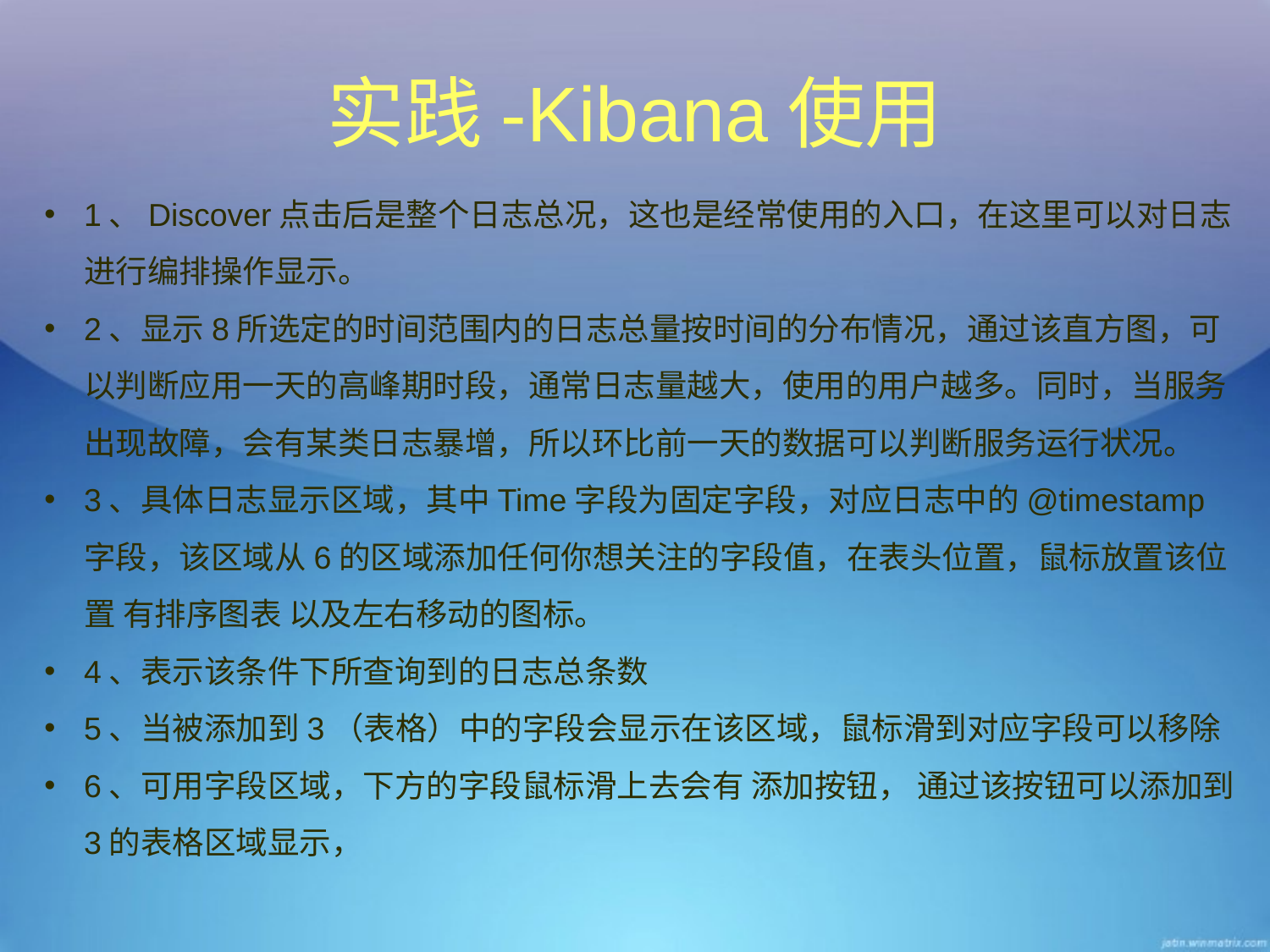

# 实践-Kibana使用
1、Discover点击后是整个日志总况，这也是经常使用的入口，在这里可以对日志进行编排操作显示。
2、显示8所选定的时间范围内的日志总量按时间的分布情况，通过该直方图，可以判断应用一天的高峰期时段，通常日志量越大，使用的用户越多。同时，当服务出现故障，会有某类日志暴增，所以环比前一天的数据可以判断服务运行状况。
3、具体日志显示区域，其中Time字段为固定字段，对应日志中的@timestamp字段，该区域从6的区域添加任何你想关注的字段值，在表头位置，鼠标放置该位置 有排序图表 以及左右移动的图标。
4、表示该条件下所查询到的日志总条数
5、当被添加到3（表格）中的字段会显示在该区域，鼠标滑到对应字段可以移除
6、可用字段区域，下方的字段鼠标滑上去会有 添加按钮， 通过该按钮可以添加到3的表格区域显示，